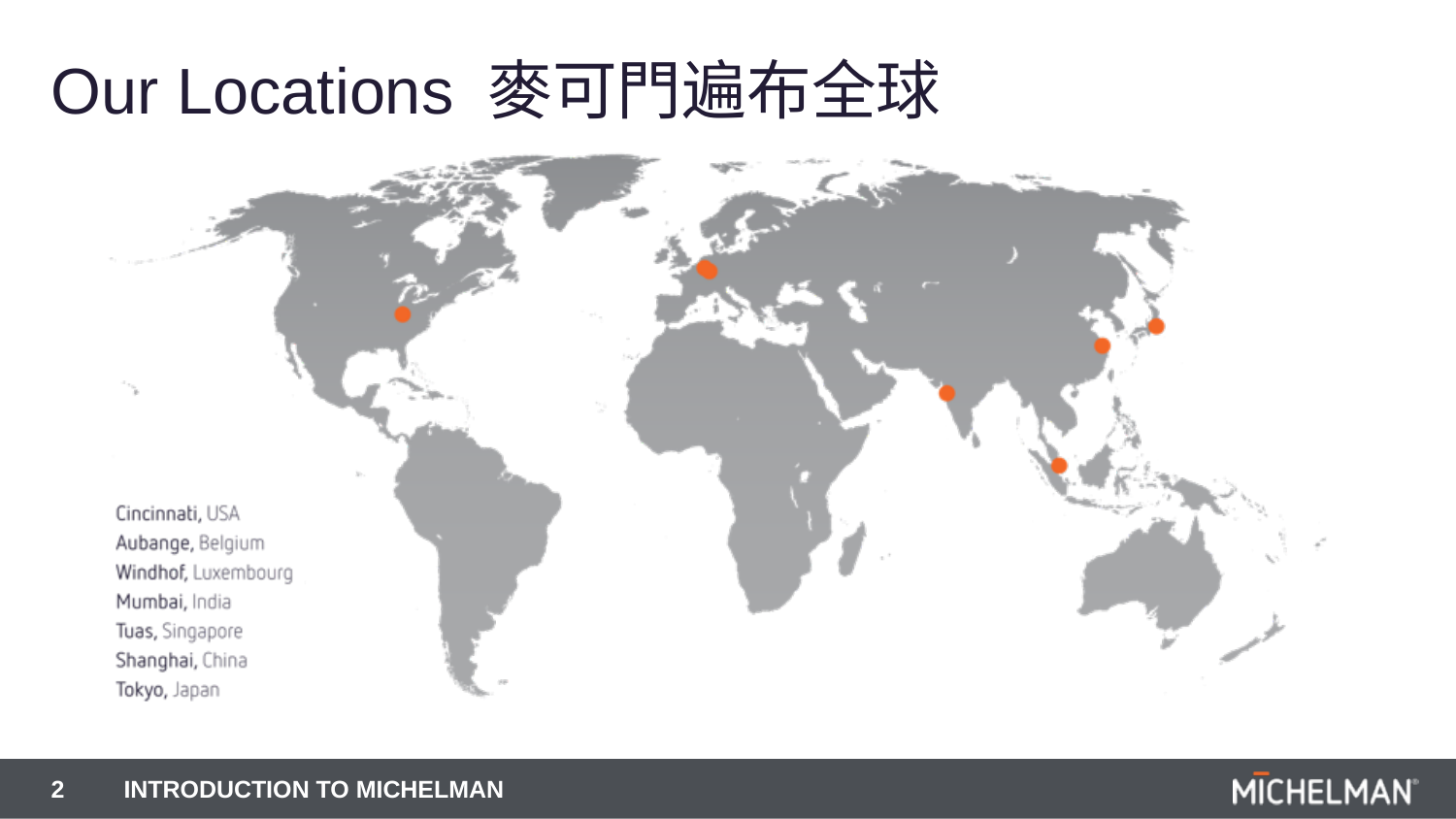

# Our Locations 麥可門遍布全球
2
Introduction to Michelman